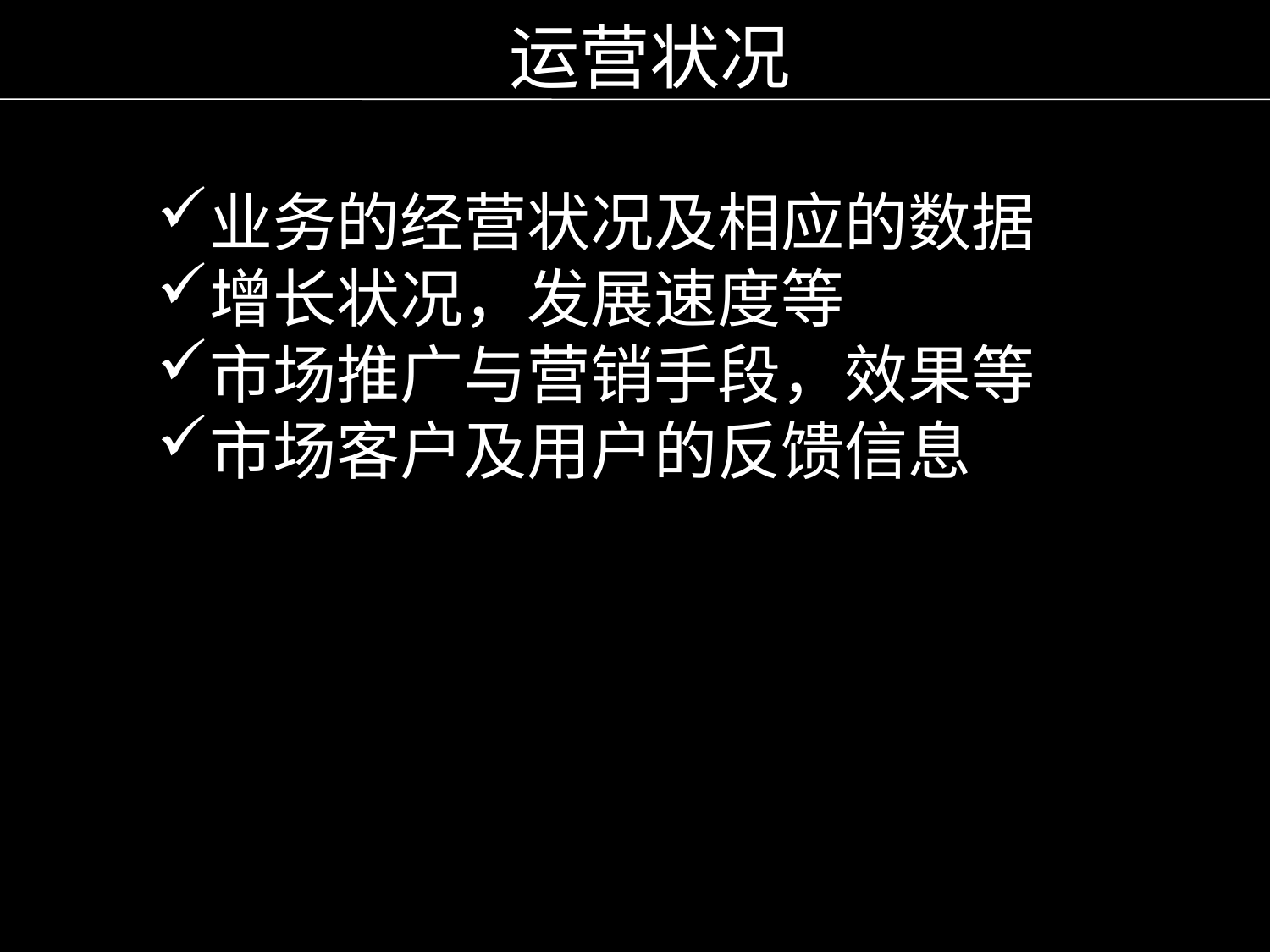

运营状况
业务的经营状况及相应的数据
增长状况，发展速度等
市场推广与营销手段，效果等
市场客户及用户的反馈信息